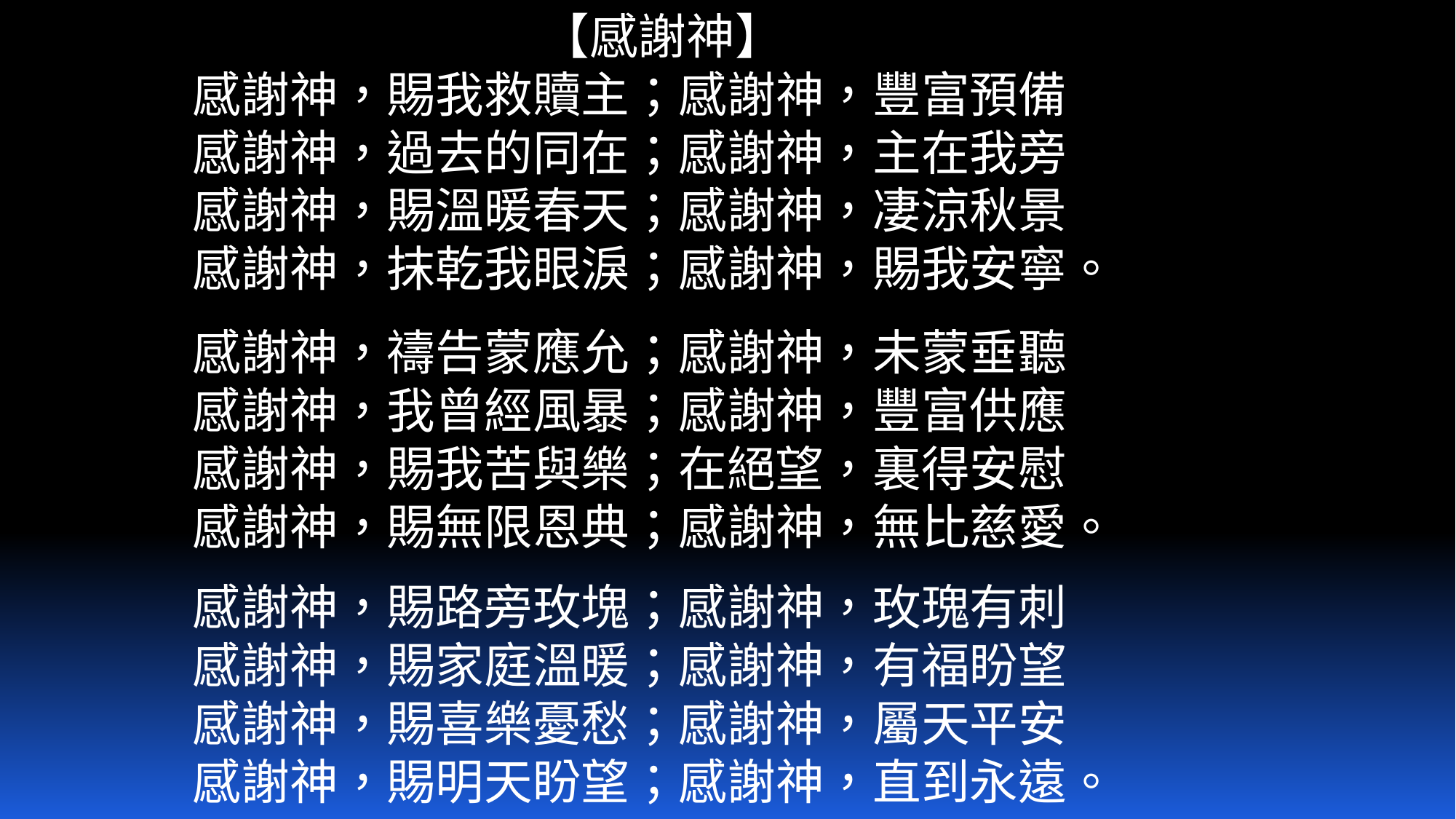

【感謝神】
感謝神，賜我救贖主；感謝神，豐富預備
感謝神，過去的同在；感謝神，主在我旁
感謝神，賜溫暖春天；感謝神，凄涼秋景
感謝神，抹乾我眼淚；感謝神，賜我安寧。

感謝神，禱告蒙應允；感謝神，未蒙垂聽
感謝神，我曾經風暴；感謝神，豐富供應
感謝神，賜我苦與樂；在絕望，裏得安慰
感謝神，賜無限恩典；感謝神，無比慈愛。

感謝神，賜路旁玫塊；感謝神，玫瑰有刺
感謝神，賜家庭溫暖；感謝神，有福盼望
感謝神，賜喜樂憂愁；感謝神，屬天平安
感謝神，賜明天盼望；感謝神，直到永遠。